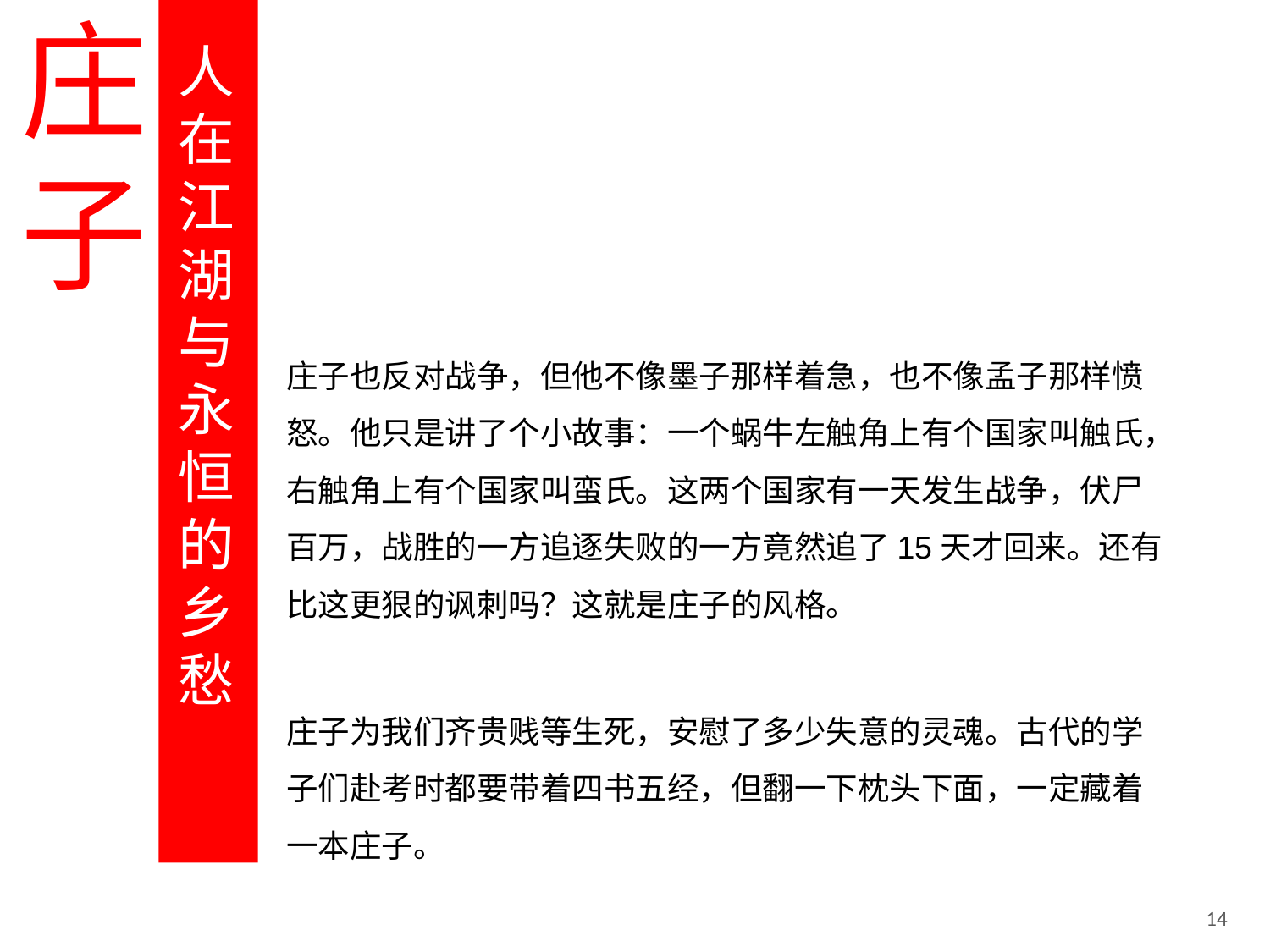

庄子
人在江湖与永恒的乡愁
庄子也反对战争，但他不像墨子那样着急，也不像孟子那样愤怒。他只是讲了个小故事：一个蜗牛左触角上有个国家叫触氏，右触角上有个国家叫蛮氏。这两个国家有一天发生战争，伏尸百万，战胜的一方追逐失败的一方竟然追了15天才回来。还有比这更狠的讽刺吗？这就是庄子的风格。

庄子为我们齐贵贱等生死，安慰了多少失意的灵魂。古代的学子们赴考时都要带着四书五经，但翻一下枕头下面，一定藏着一本庄子。
14